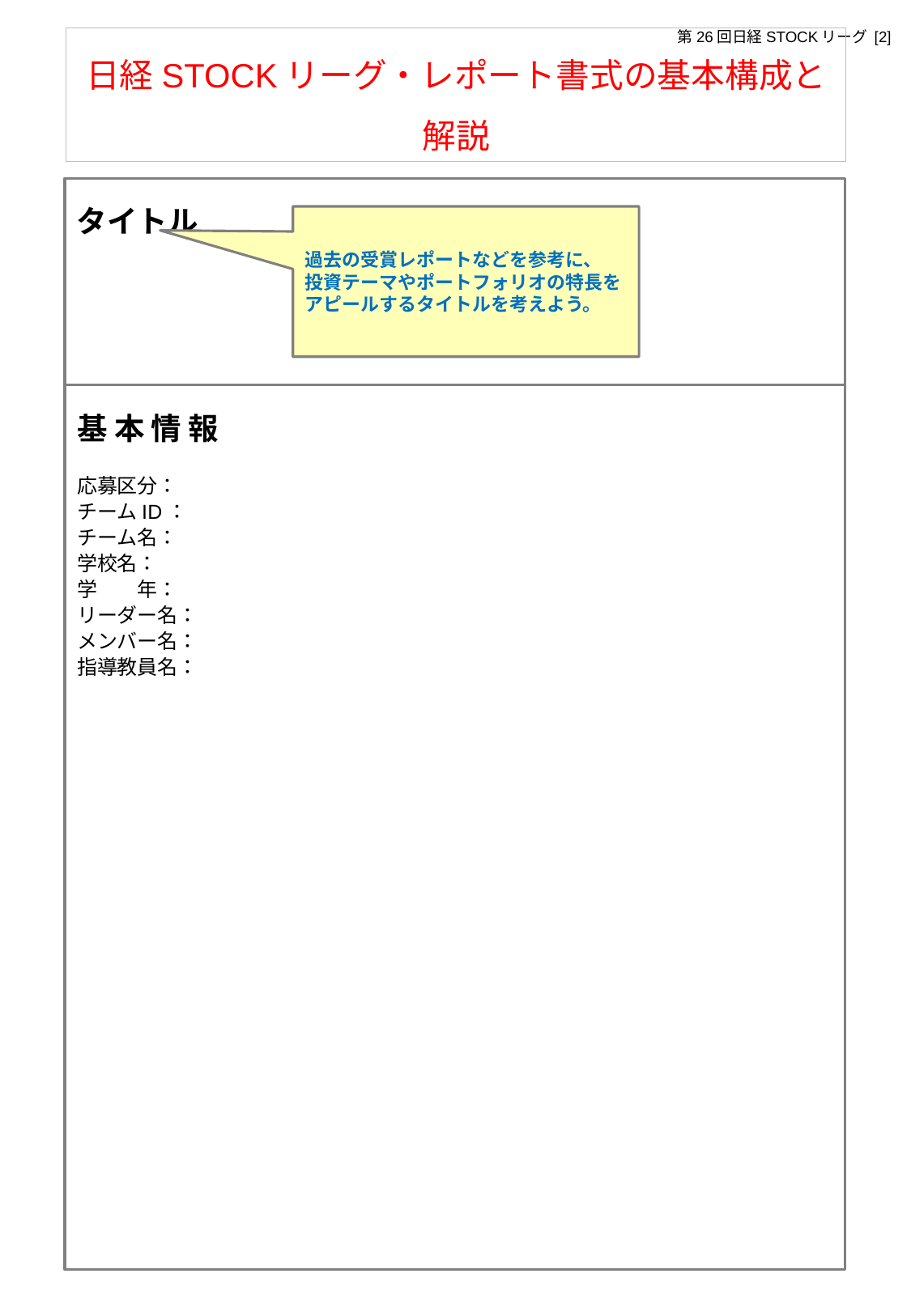

日経STOCKリーグ・レポート書式の基本構成と解説
タイトル
過去の受賞レポートなどを参考に、
投資テーマやポートフォリオの特長を
アピールするタイトルを考えよう。
基 本 情 報

応募区分：
チームID：
チーム名：
学校名：
学　　年：
リーダー名：
メンバー名：
指導教員名：